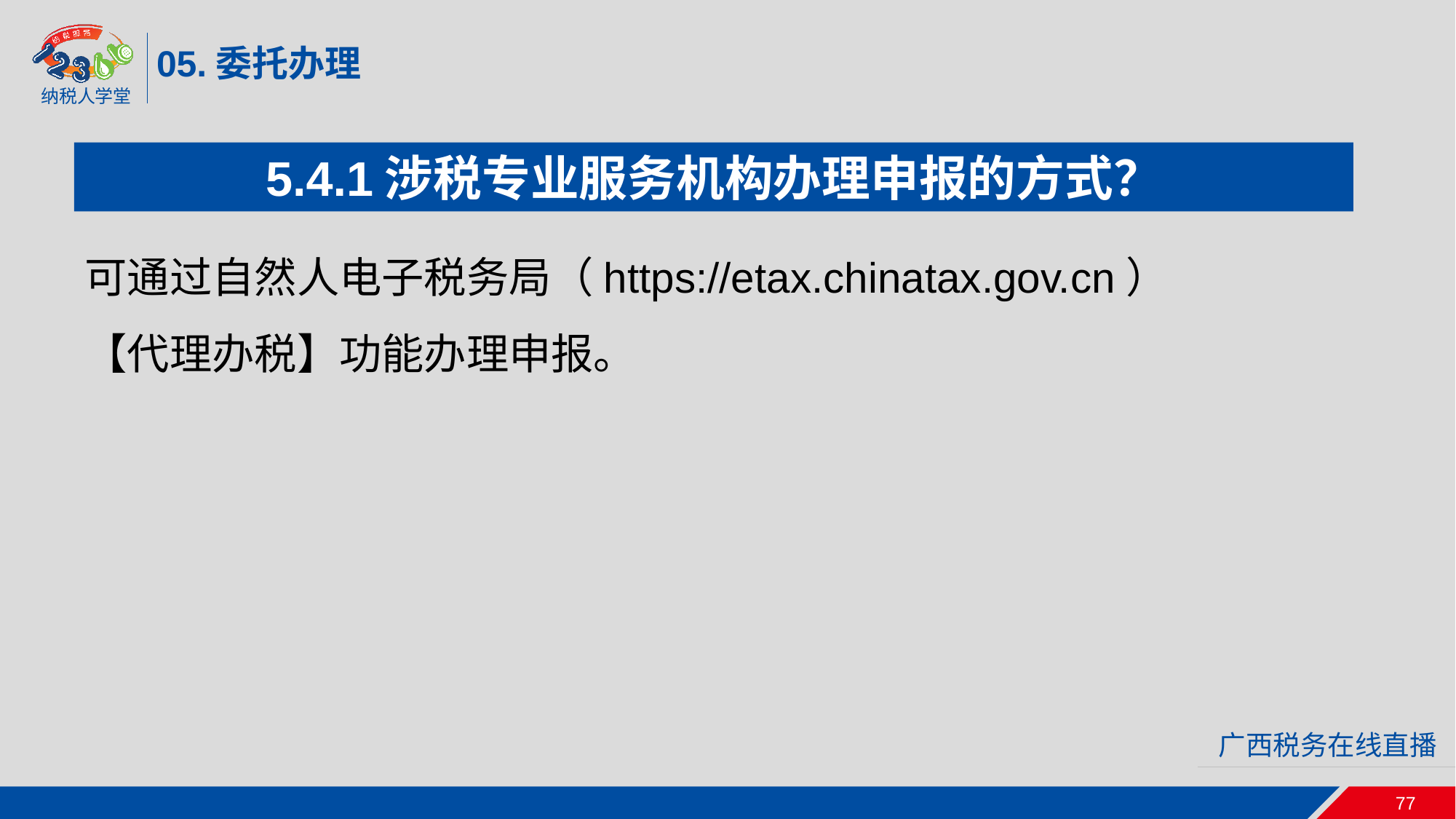

05.委托办理
5.4.1涉税专业服务机构办理申报的方式？
可通过自然人电子税务局（https://etax.chinatax.gov.cn）
【代理办税】功能办理申报。